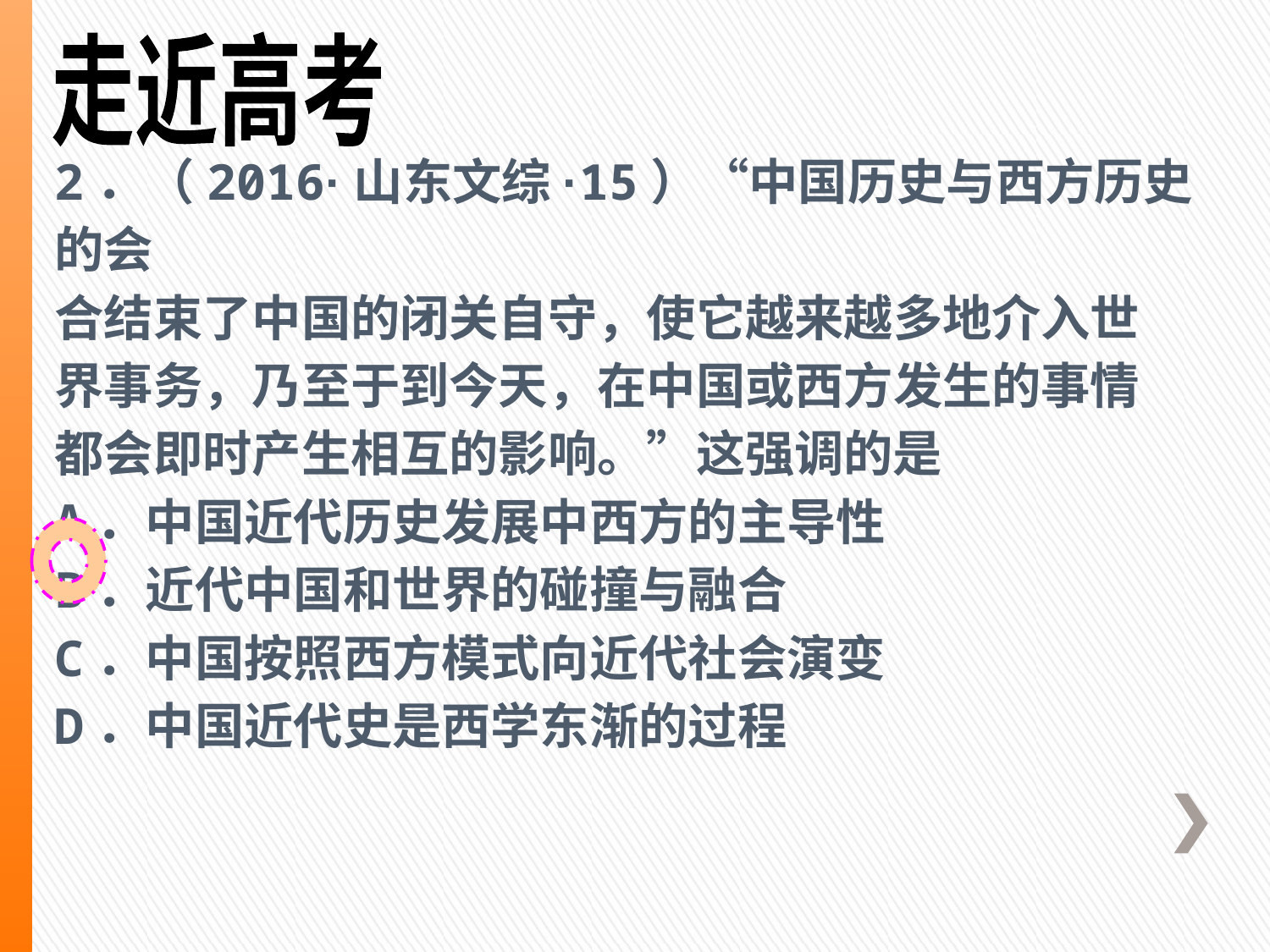

走近高考
2．（2016·山东文综·15）“中国历史与西方历史的会
合结束了中国的闭关自守，使它越来越多地介入世
界事务，乃至于到今天，在中国或西方发生的事情
都会即时产生相互的影响。”这强调的是
A．中国近代历史发展中西方的主导性
B．近代中国和世界的碰撞与融合
C．中国按照西方模式向近代社会演变
D．中国近代史是西学东渐的过程